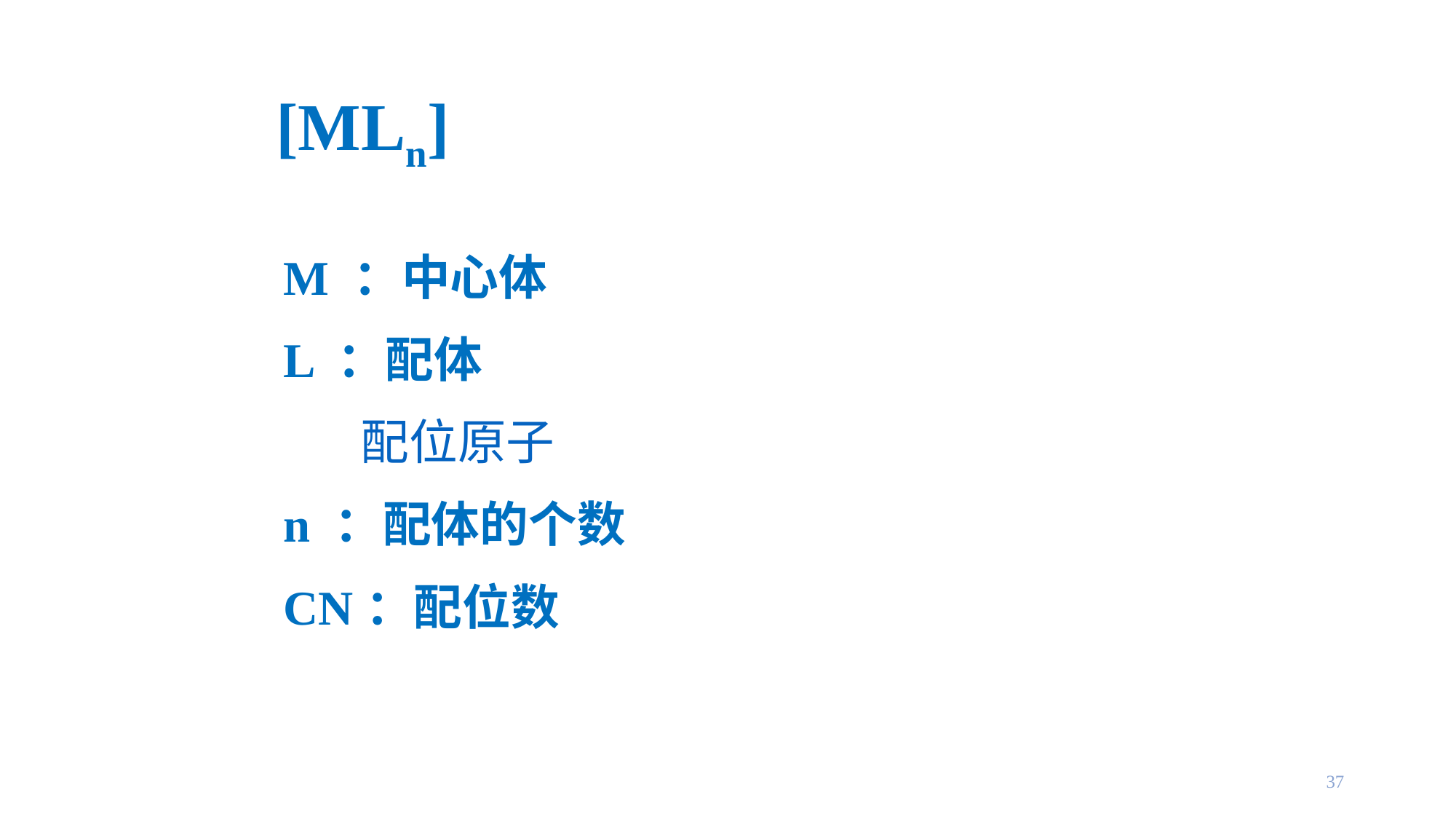

[MLn]
M ：中心体
L ：配体
      配位原子
n ：配体的个数
CN：配位数
37